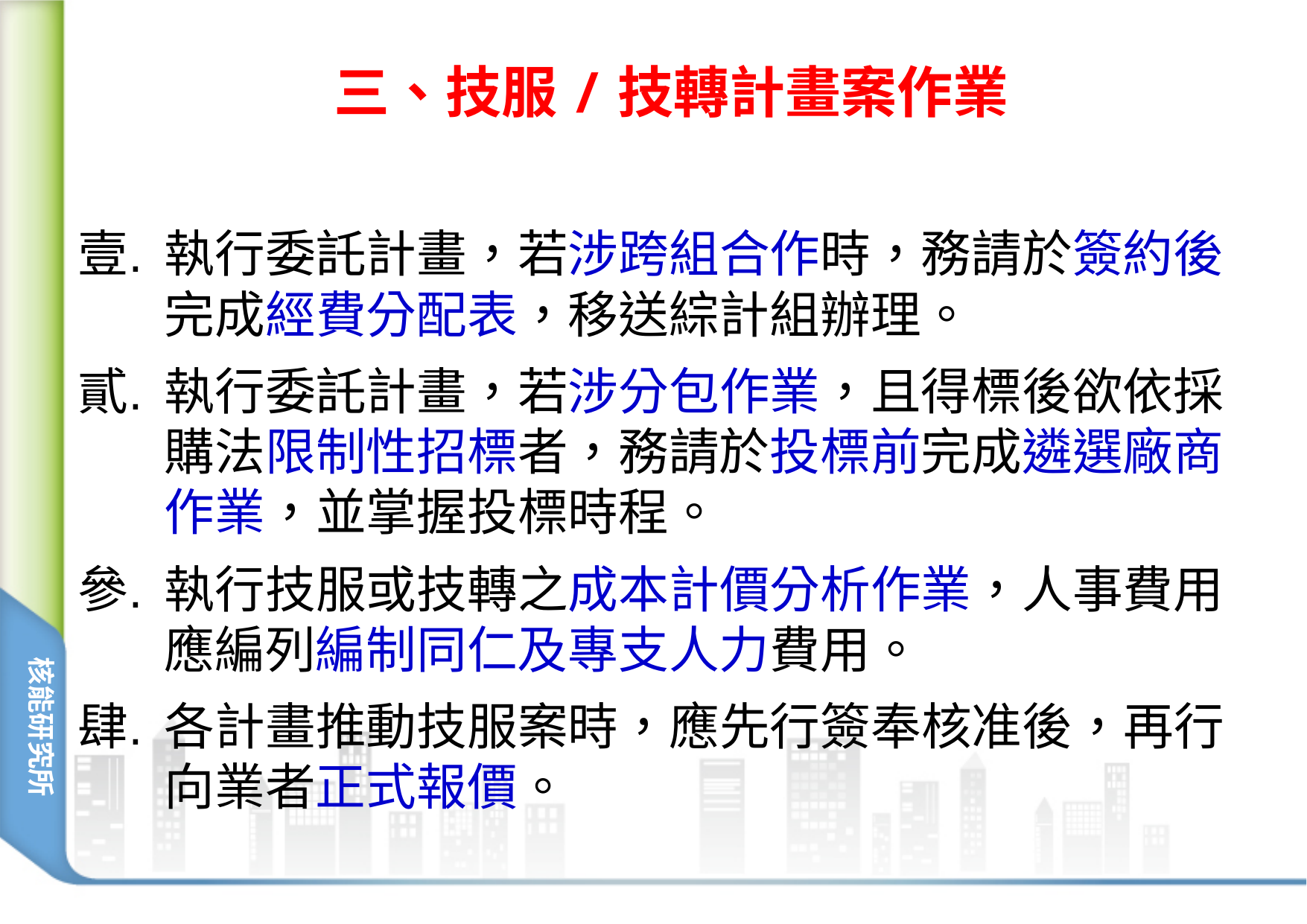

# 三、技服/技轉計畫案作業

執行委託計畫，若涉跨組合作時，務請於簽約後完成經費分配表，移送綜計組辦理。
執行委託計畫，若涉分包作業，且得標後欲依採購法限制性招標者，務請於投標前完成遴選廠商作業，並掌握投標時程。
執行技服或技轉之成本計價分析作業，人事費用應編列編制同仁及專支人力費用。
各計畫推動技服案時，應先行簽奉核准後，再行向業者正式報價。